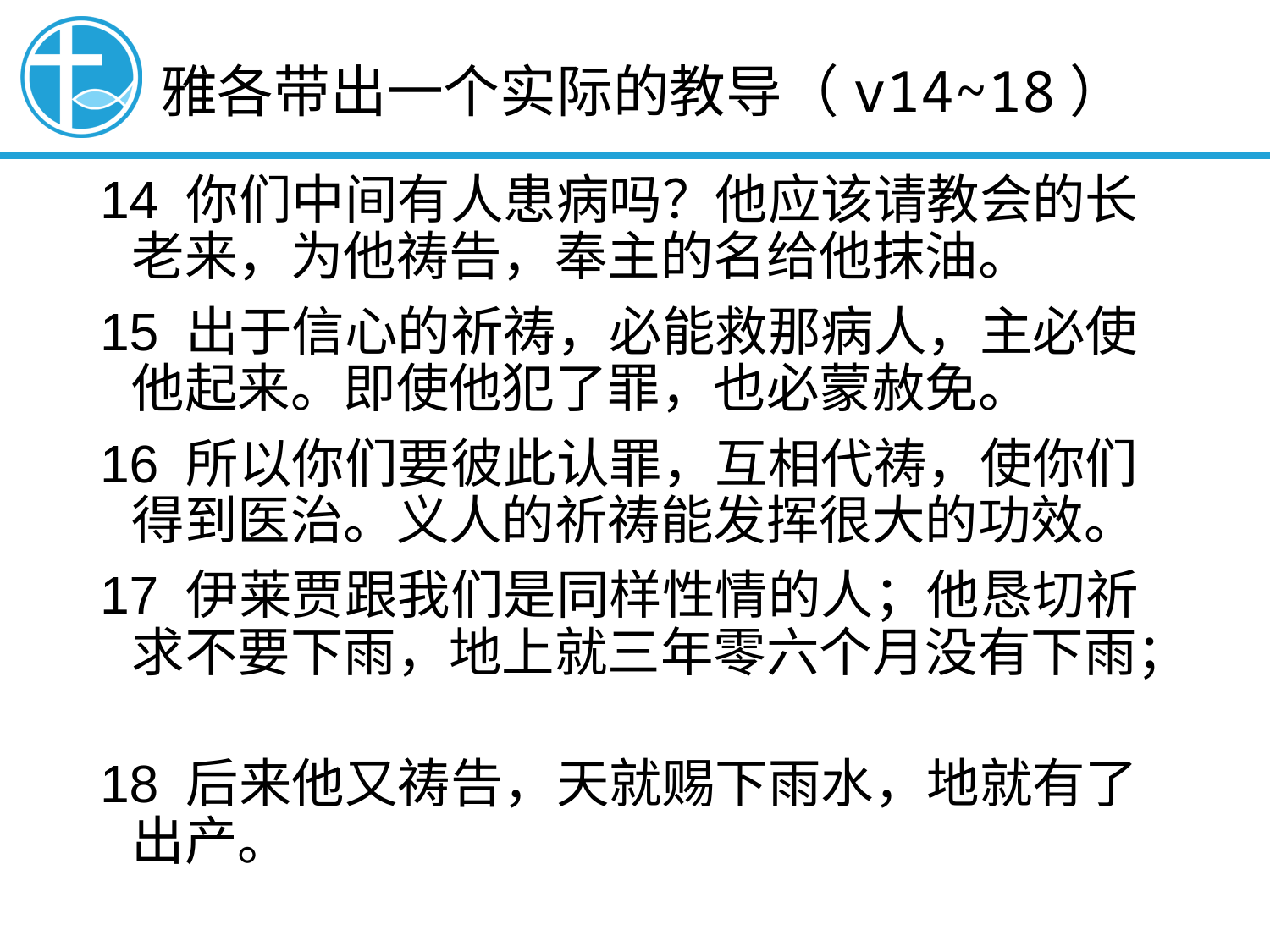

# 雅各带出一个实际的教导（v14~18）
14 你们中间有人患病吗？他应该请教会的长老来，为他祷告，奉主的名给他抹油。
15 出于信心的祈祷，必能救那病人，主必使他起来。即使他犯了罪，也必蒙赦免。
16 所以你们要彼此认罪，互相代祷，使你们得到医治。义人的祈祷能发挥很大的功效。
17 伊莱贾跟我们是同样性情的人；他恳切祈求不要下雨，地上就三年零六个月没有下雨；
18 后来他又祷告，天就赐下雨水，地就有了出产。